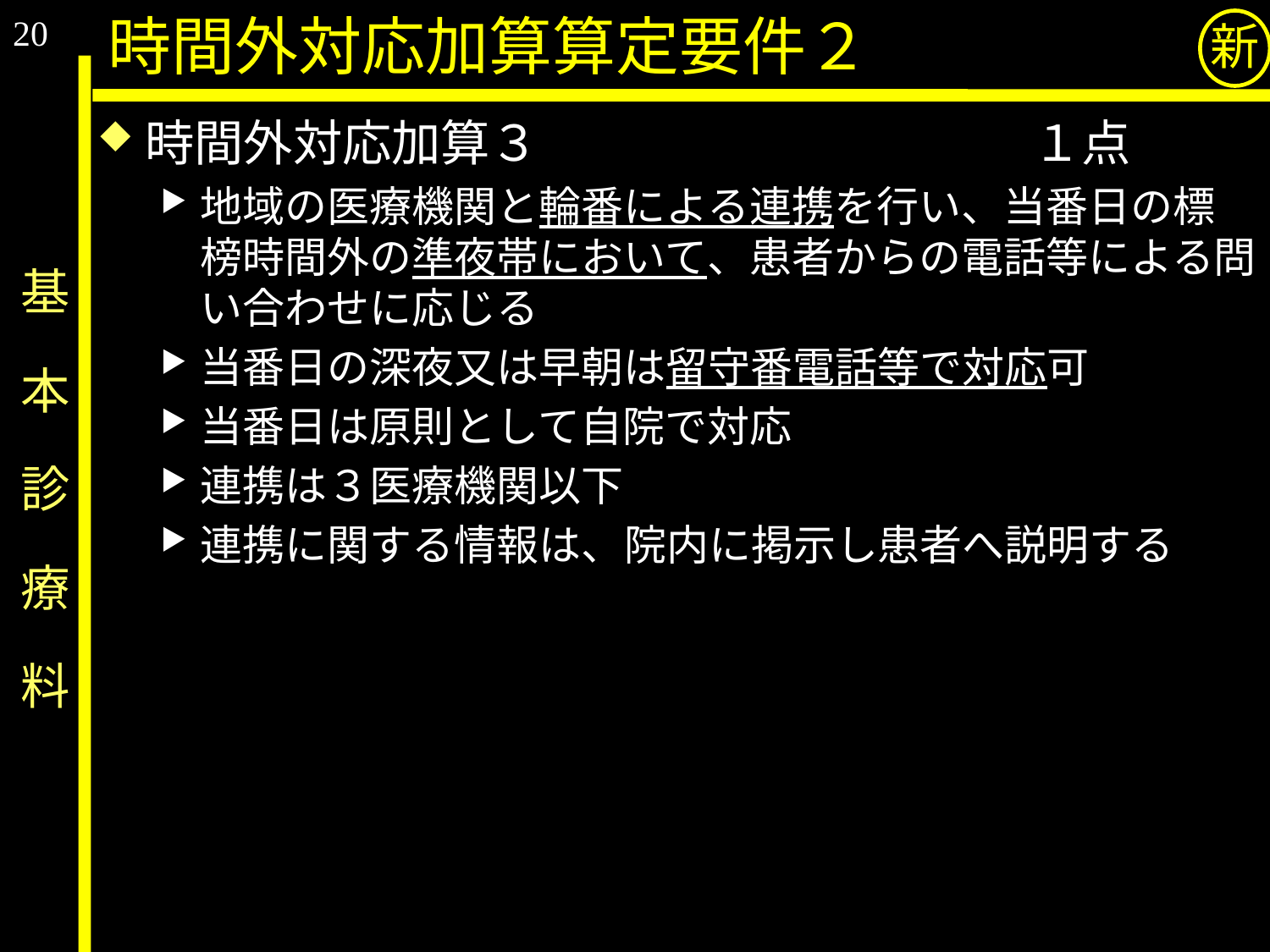

20
時間外対応加算算定要件２
新

時間外対応加算３　　　　　　　　　　１点
地域の医療機関と輪番による連携を行い、当番日の標榜時間外の準夜帯において、患者からの電話等による問い合わせに応じる
当番日の深夜又は早朝は留守番電話等で対応可
当番日は原則として自院で対応
連携は３医療機関以下
連携に関する情報は、院内に掲示し患者へ説明する
# 基　本　診　療　料